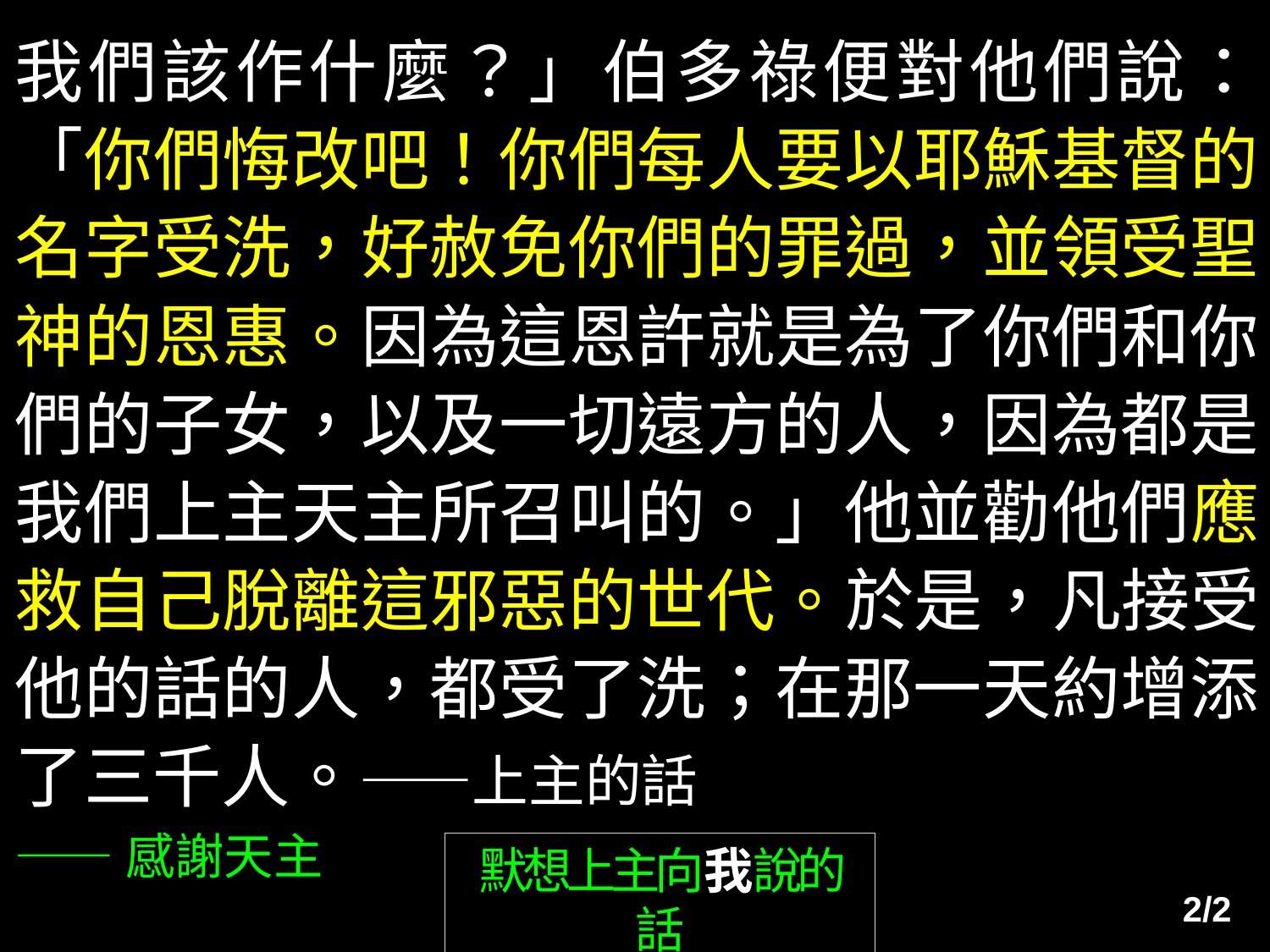

我們該作什麼？」伯多祿便對他們說：「你們悔改吧！你們每人要以耶穌基督的名字受洗，好赦免你們的罪過，並領受聖神的恩惠。因為這恩許就是為了你們和你們的子女，以及一切遠方的人，因為都是我們上主天主所召叫的。」他並勸他們應救自己脫離這邪惡的世代。於是，凡接受他的話的人，都受了洗；在那一天約增添了三千人。——上主的話
——感謝天主

默想上主向我說的話
2/2